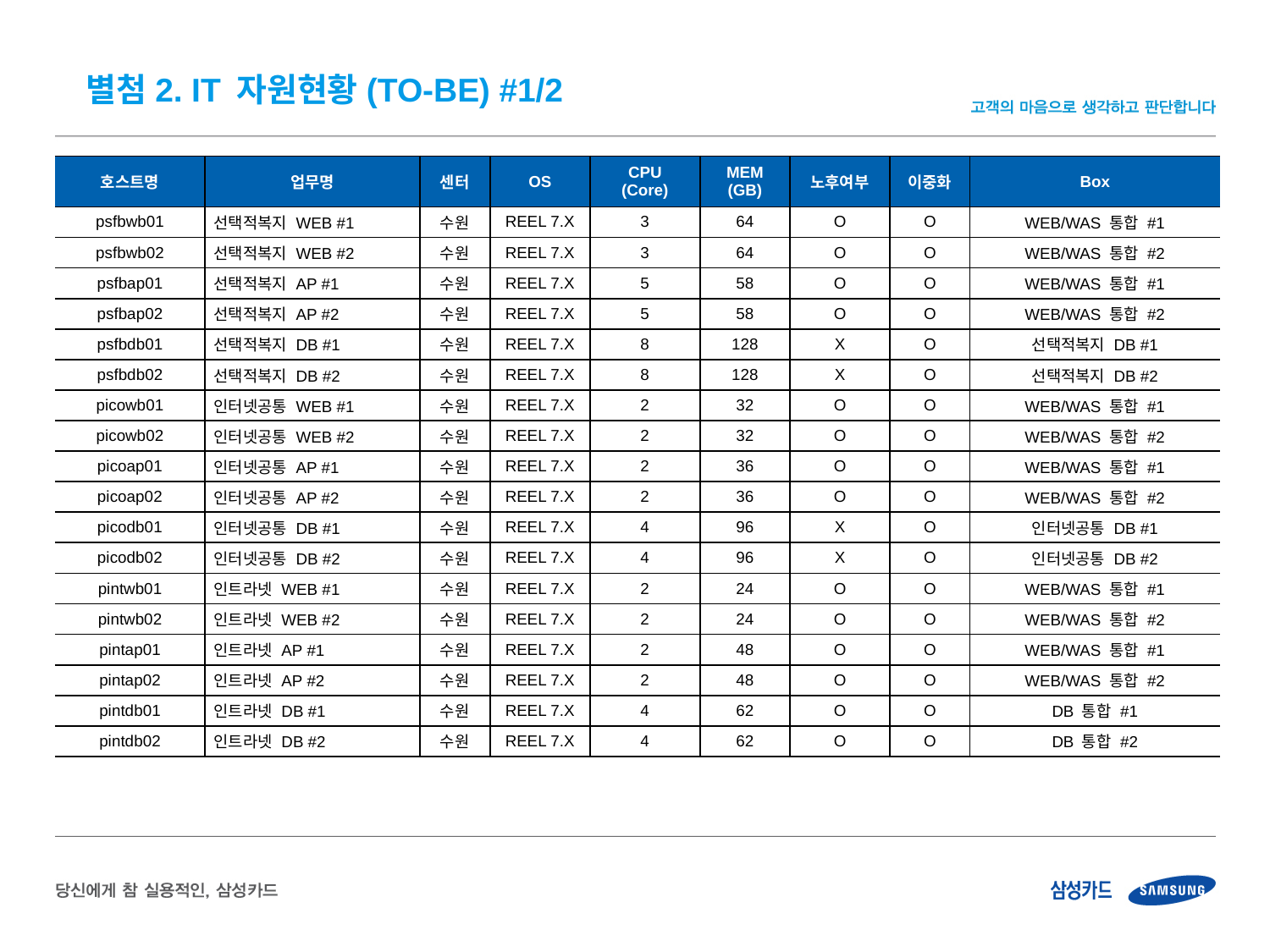

별첨2. IT 자원현황(TO-BE) #1/2
| 호스트명 | 업무명 | 센터 | OS | CPU (Core) | MEM (GB) | 노후여부 | 이중화 | Box |
| --- | --- | --- | --- | --- | --- | --- | --- | --- |
| psfbwb01 | 선택적복지 WEB #1 | 수원 | REEL 7.X | 3 | 64 | O | O | WEB/WAS 통합 #1 |
| psfbwb02 | 선택적복지 WEB #2 | 수원 | REEL 7.X | 3 | 64 | O | O | WEB/WAS 통합 #2 |
| psfbap01 | 선택적복지 AP #1 | 수원 | REEL 7.X | 5 | 58 | O | O | WEB/WAS 통합 #1 |
| psfbap02 | 선택적복지 AP #2 | 수원 | REEL 7.X | 5 | 58 | O | O | WEB/WAS 통합 #2 |
| psfbdb01 | 선택적복지 DB #1 | 수원 | REEL 7.X | 8 | 128 | X | O | 선택적복지 DB #1 |
| psfbdb02 | 선택적복지 DB #2 | 수원 | REEL 7.X | 8 | 128 | X | O | 선택적복지 DB #2 |
| picowb01 | 인터넷공통 WEB #1 | 수원 | REEL 7.X | 2 | 32 | O | O | WEB/WAS 통합 #1 |
| picowb02 | 인터넷공통 WEB #2 | 수원 | REEL 7.X | 2 | 32 | O | O | WEB/WAS 통합 #2 |
| picoap01 | 인터넷공통 AP #1 | 수원 | REEL 7.X | 2 | 36 | O | O | WEB/WAS 통합 #1 |
| picoap02 | 인터넷공통 AP #2 | 수원 | REEL 7.X | 2 | 36 | O | O | WEB/WAS 통합 #2 |
| picodb01 | 인터넷공통 DB #1 | 수원 | REEL 7.X | 4 | 96 | X | O | 인터넷공통 DB #1 |
| picodb02 | 인터넷공통 DB #2 | 수원 | REEL 7.X | 4 | 96 | X | O | 인터넷공통 DB #2 |
| pintwb01 | 인트라넷 WEB #1 | 수원 | REEL 7.X | 2 | 24 | O | O | WEB/WAS 통합 #1 |
| pintwb02 | 인트라넷 WEB #2 | 수원 | REEL 7.X | 2 | 24 | O | O | WEB/WAS 통합 #2 |
| pintap01 | 인트라넷 AP #1 | 수원 | REEL 7.X | 2 | 48 | O | O | WEB/WAS 통합 #1 |
| pintap02 | 인트라넷 AP #2 | 수원 | REEL 7.X | 2 | 48 | O | O | WEB/WAS 통합 #2 |
| pintdb01 | 인트라넷 DB #1 | 수원 | REEL 7.X | 4 | 62 | O | O | DB 통합 #1 |
| pintdb02 | 인트라넷 DB #2 | 수원 | REEL 7.X | 4 | 62 | O | O | DB 통합 #2 |